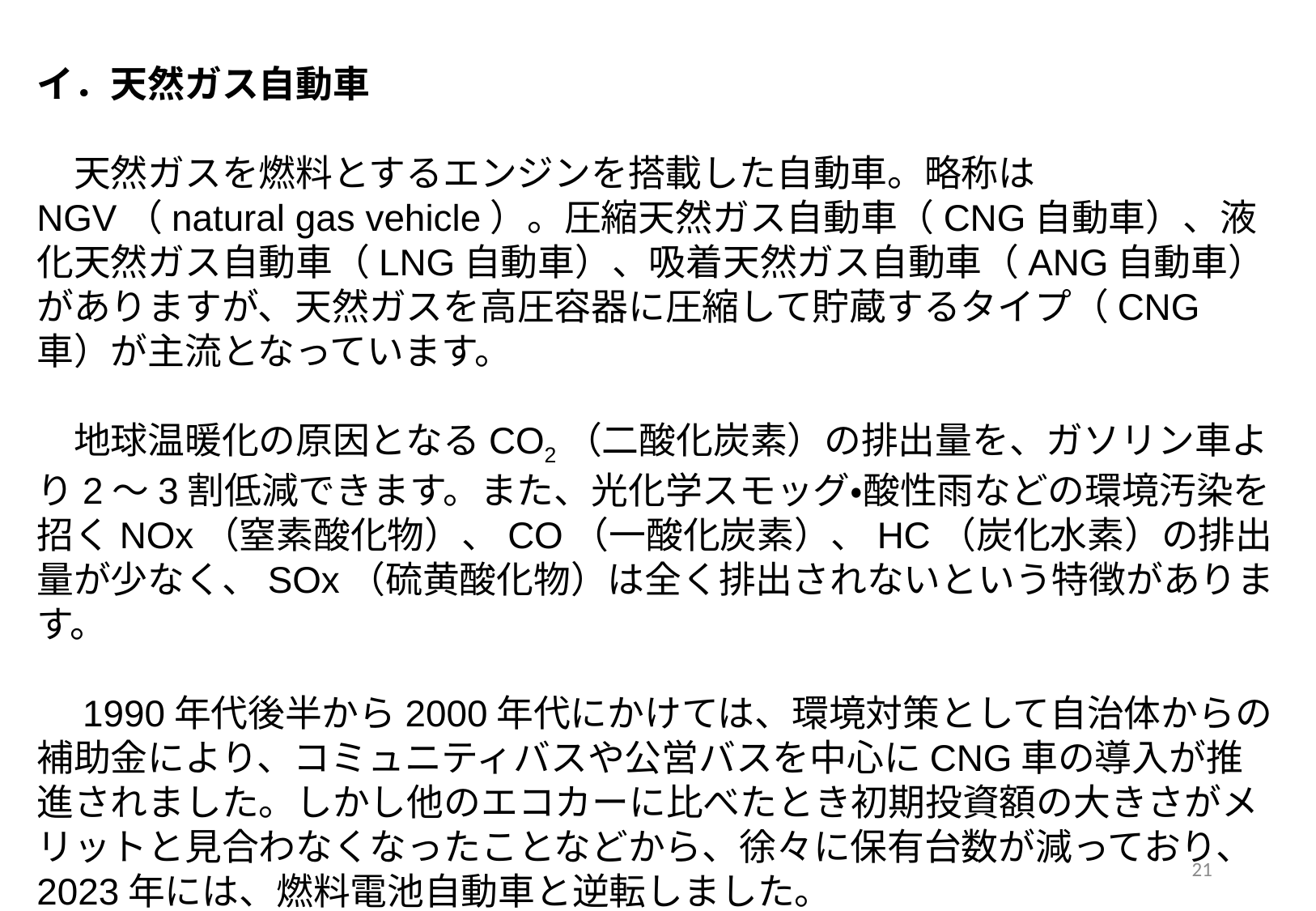

イ．天然ガス自動車

　天然ガスを燃料とするエンジンを搭載した自動車。略称はNGV（natural gas vehicle）。圧縮天然ガス自動車（CNG自動車）、液化天然ガス自動車（LNG自動車）、吸着天然ガス自動車（ANG自動車）がありますが、天然ガスを高圧容器に圧縮して貯蔵するタイプ（CNG車）が主流となっています。

　地球温暖化の原因となるCO2（二酸化炭素）の排出量を、ガソリン車より2～3割低減できます。また、光化学スモッグ・酸性雨などの環境汚染を招くNOx（窒素酸化物）、CO（一酸化炭素）、HC（炭化水素）の排出量が少なく、SOx（硫黄酸化物）は全く排出されないという特徴があります。

　1990年代後半から2000年代にかけては、環境対策として自治体からの補助金により、コミュニティバスや公営バスを中心にCNG車の導入が推進されました。しかし他のエコカーに比べたとき初期投資額の大きさがメリットと見合わなくなったことなどから、徐々に保有台数が減っており、2023年には、燃料電池自動車と逆転しました。

21